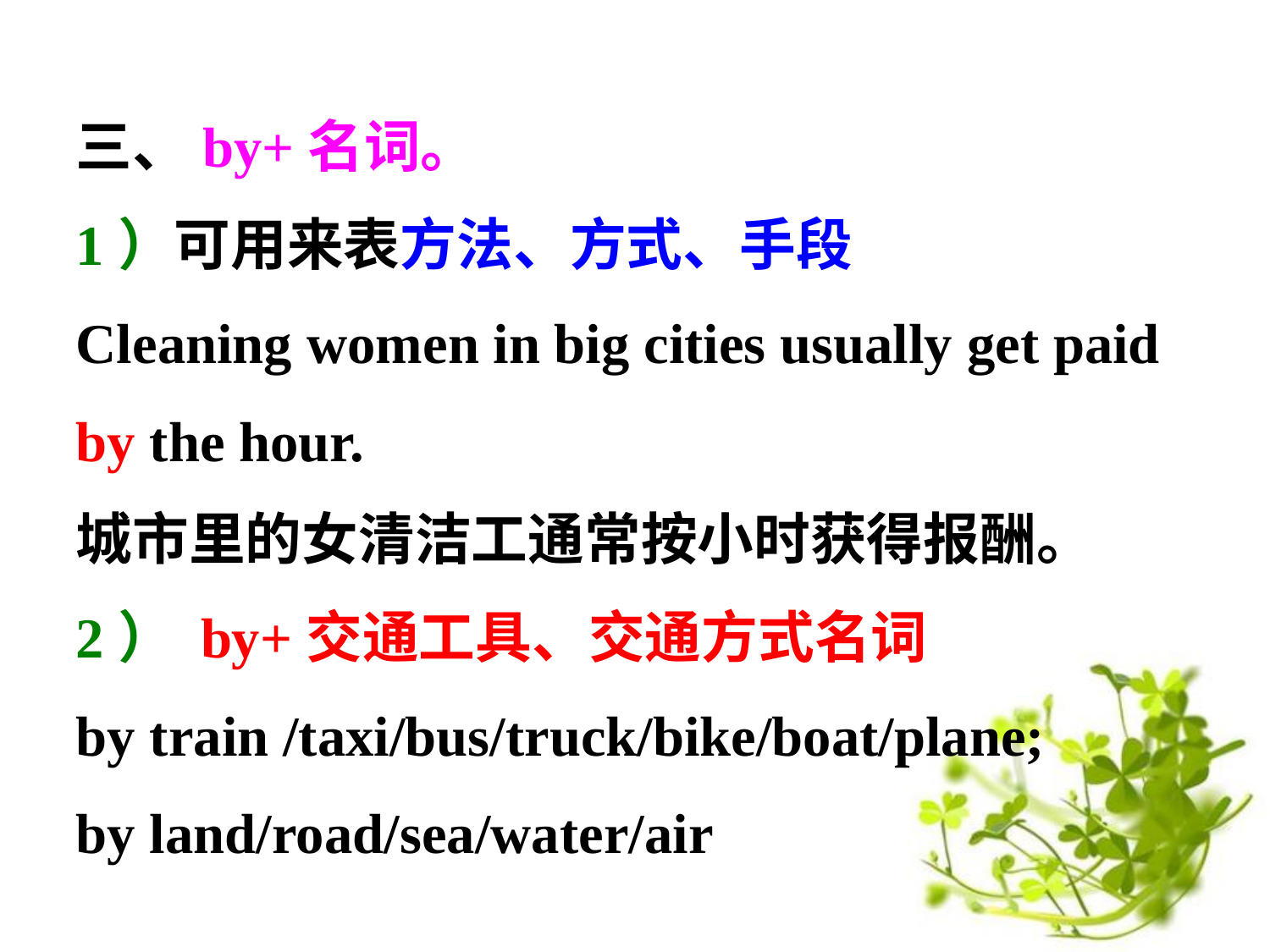

三、by+名词。
1）可用来表方法、方式、手段
Cleaning women in big cities usually get paid
by the hour.
城市里的女清洁工通常按小时获得报酬。
2） by+交通工具、交通方式名词
by train /taxi/bus/truck/bike/boat/plane; by land/road/sea/water/air